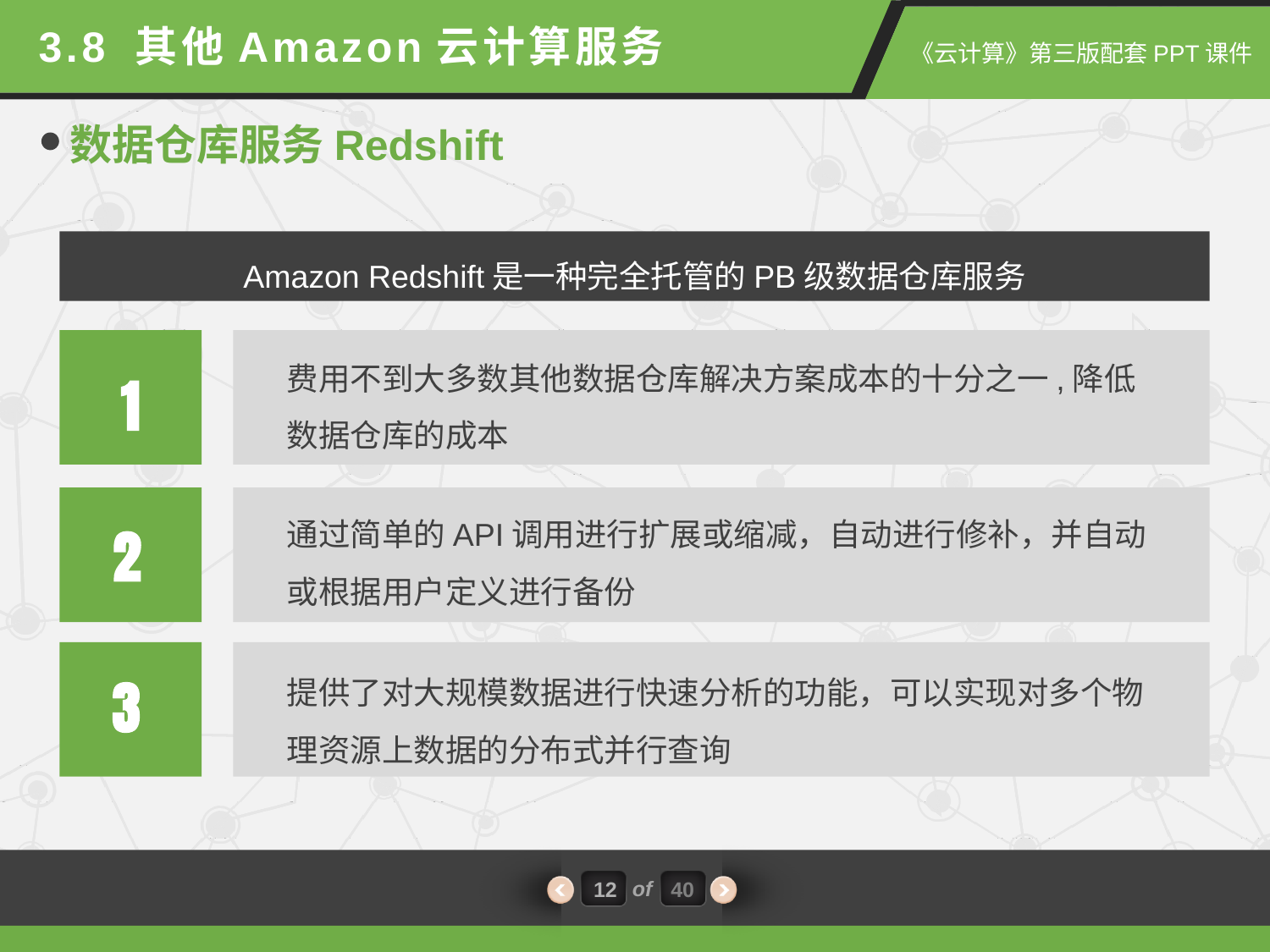

3.8 其他Amazon云计算服务
数据仓库服务Redshift

Amazon Redshift是一种完全托管的PB级数据仓库服务

费用不到大多数其他数据仓库解决方案成本的十分之一,降低数据仓库的成本
1

通过简单的API调用进行扩展或缩减，自动进行修补，并自动或根据用户定义进行备份
2

提供了对大规模数据进行快速分析的功能，可以实现对多个物理资源上数据的分布式并行查询
3
12